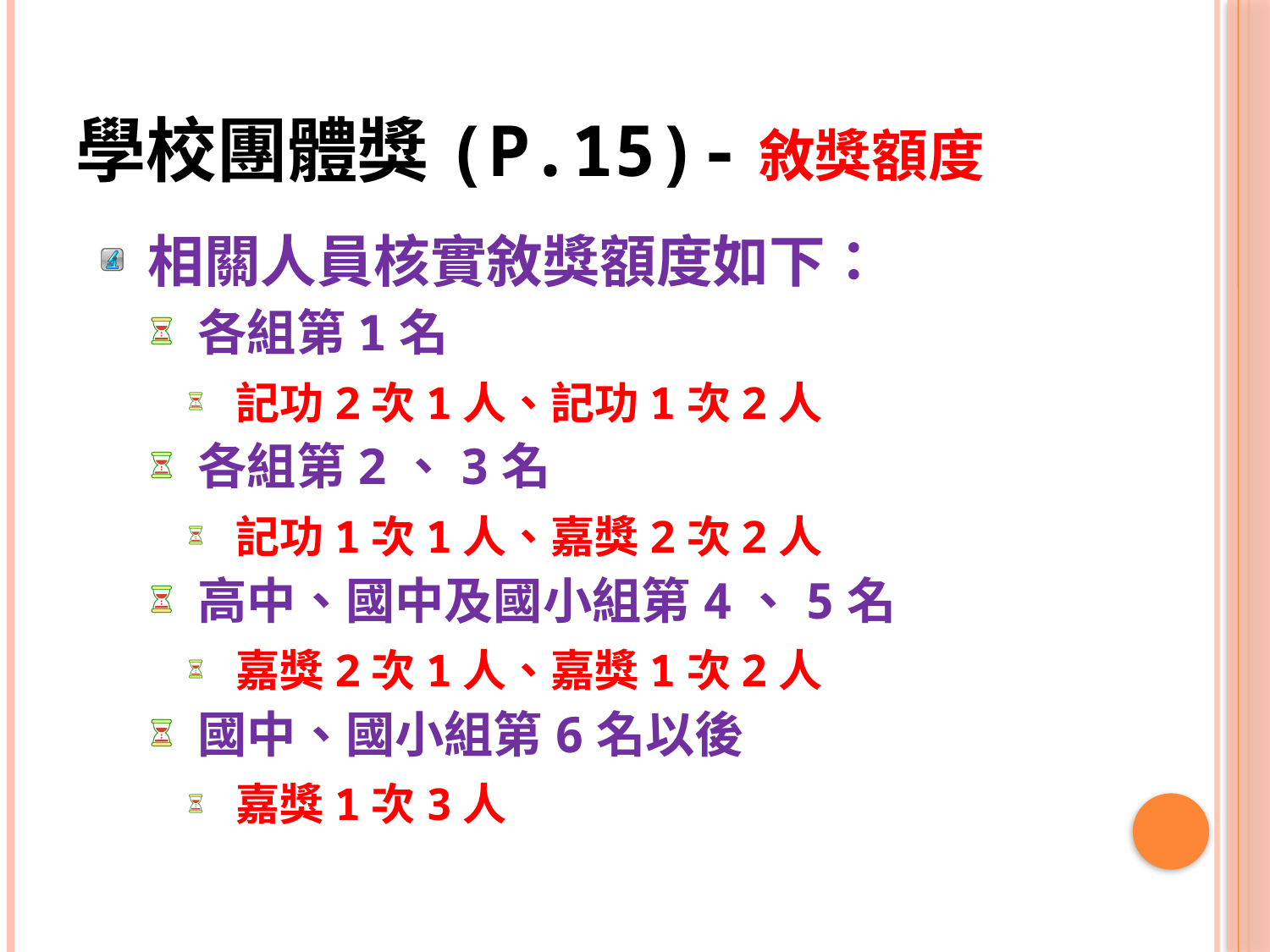

# 學校團體獎(P.15)-敘獎額度
相關人員核實敘獎額度如下：
各組第1名
記功2次1人、記功1次2人
各組第2、3名
記功1次1人、嘉獎2次2人
高中、國中及國小組第4、5名
嘉獎2次1人、嘉獎1次2人
國中、國小組第6名以後
嘉獎1次3人